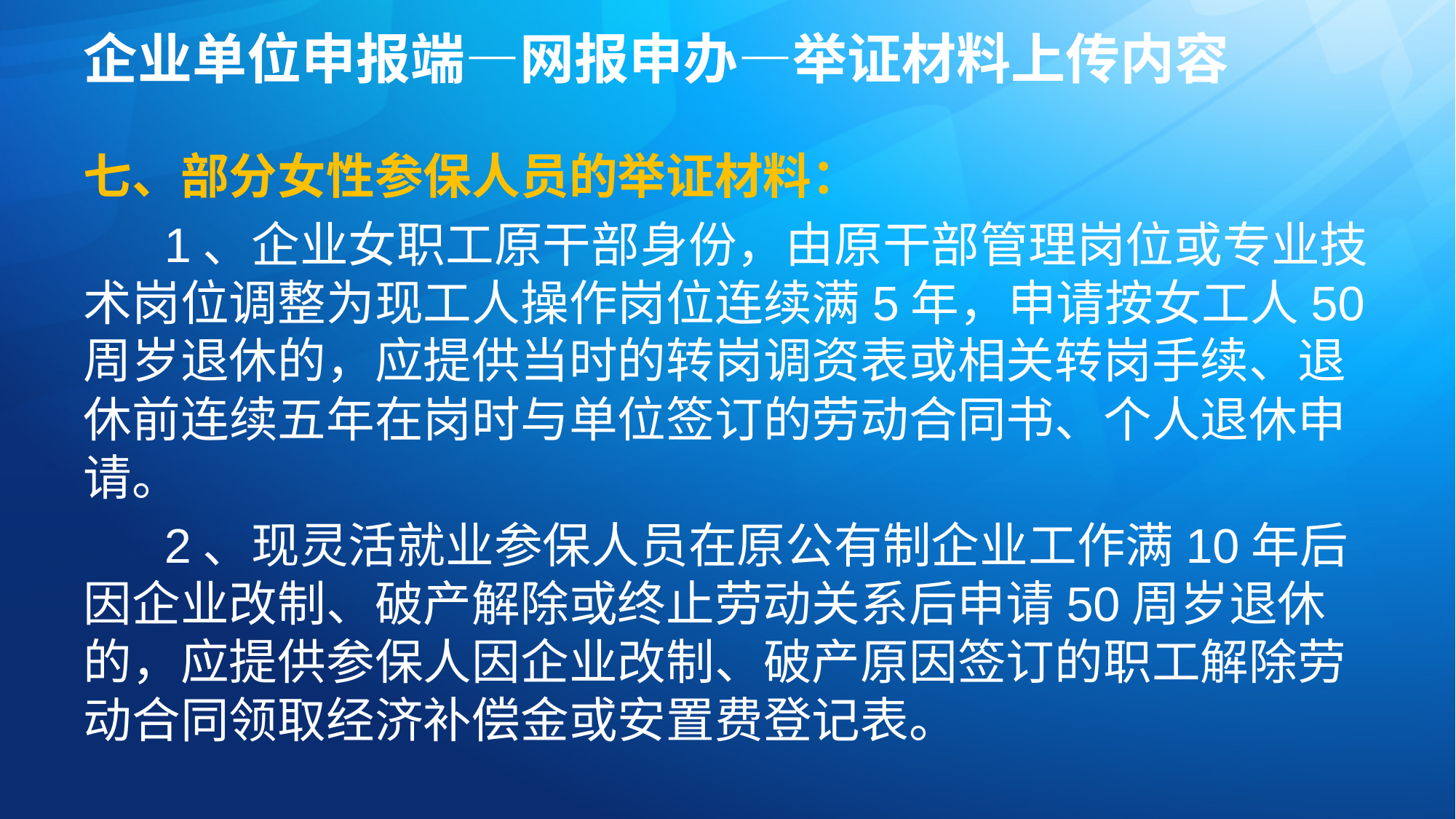

# 企业单位申报端—网报申办—举证材料上传内容

七、部分女性参保人员的举证材料：
      1、企业女职工原干部身份，由原干部管理岗位或专业技术岗位调整为现工人操作岗位连续满5年，申请按女工人50周岁退休的，应提供当时的转岗调资表或相关转岗手续、退休前连续五年在岗时与单位签订的劳动合同书、个人退休申请。
      2、现灵活就业参保人员在原公有制企业工作满10年后因企业改制、破产解除或终止劳动关系后申请50周岁退休的，应提供参保人因企业改制、破产原因签订的职工解除劳动合同领取经济补偿金或安置费登记表。